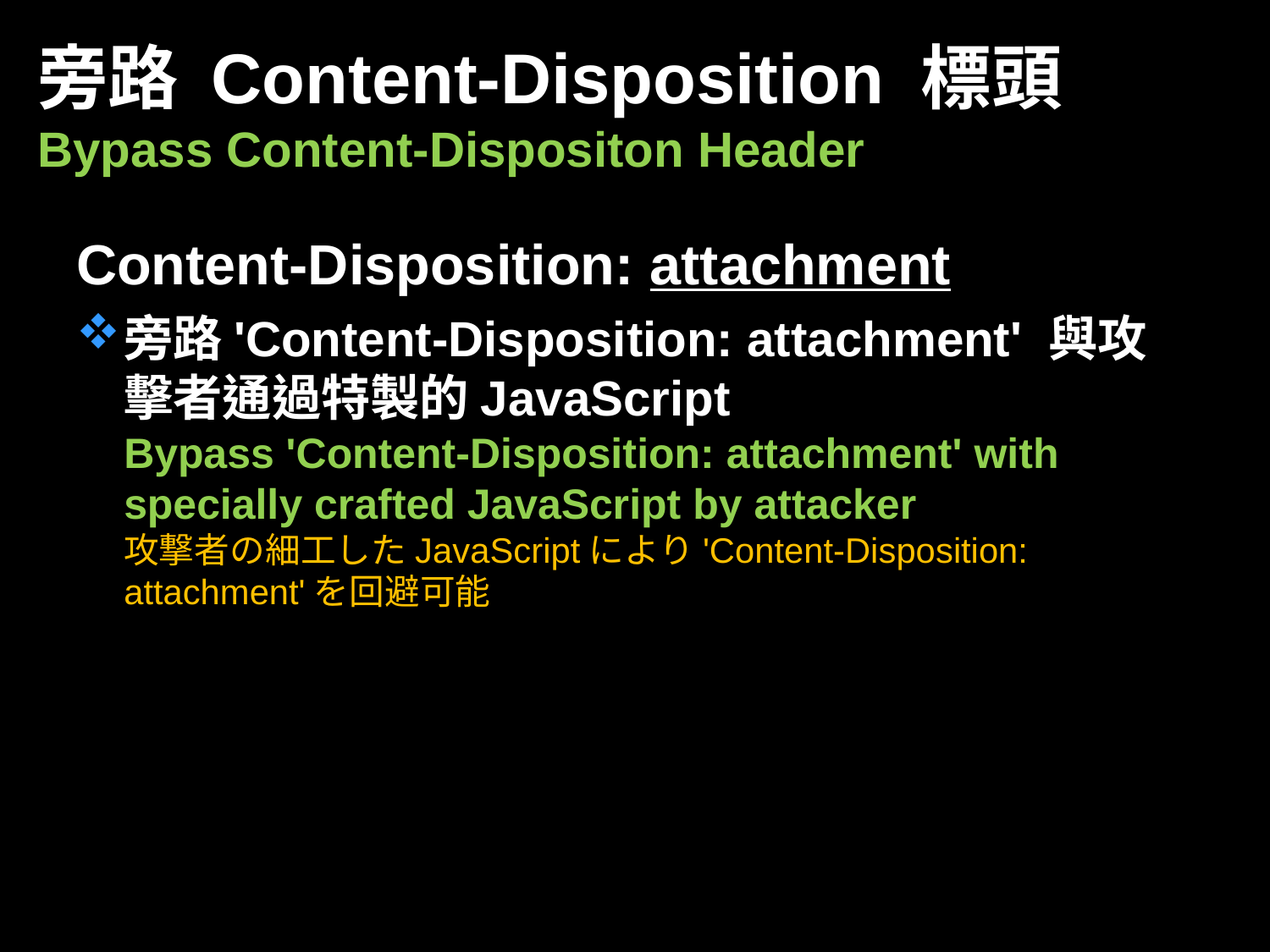

# 旁路 Content-Disposition 標頭 Bypass Content-Dispositon Header
Content-Disposition: attachment
旁路'Content-Disposition: attachment' 與攻擊者通過特製的JavaScript
Bypass 'Content-Disposition: attachment' with specially crafted JavaScript by attacker
攻撃者の細工したJavaScriptにより'Content-Disposition: attachment'を回避可能